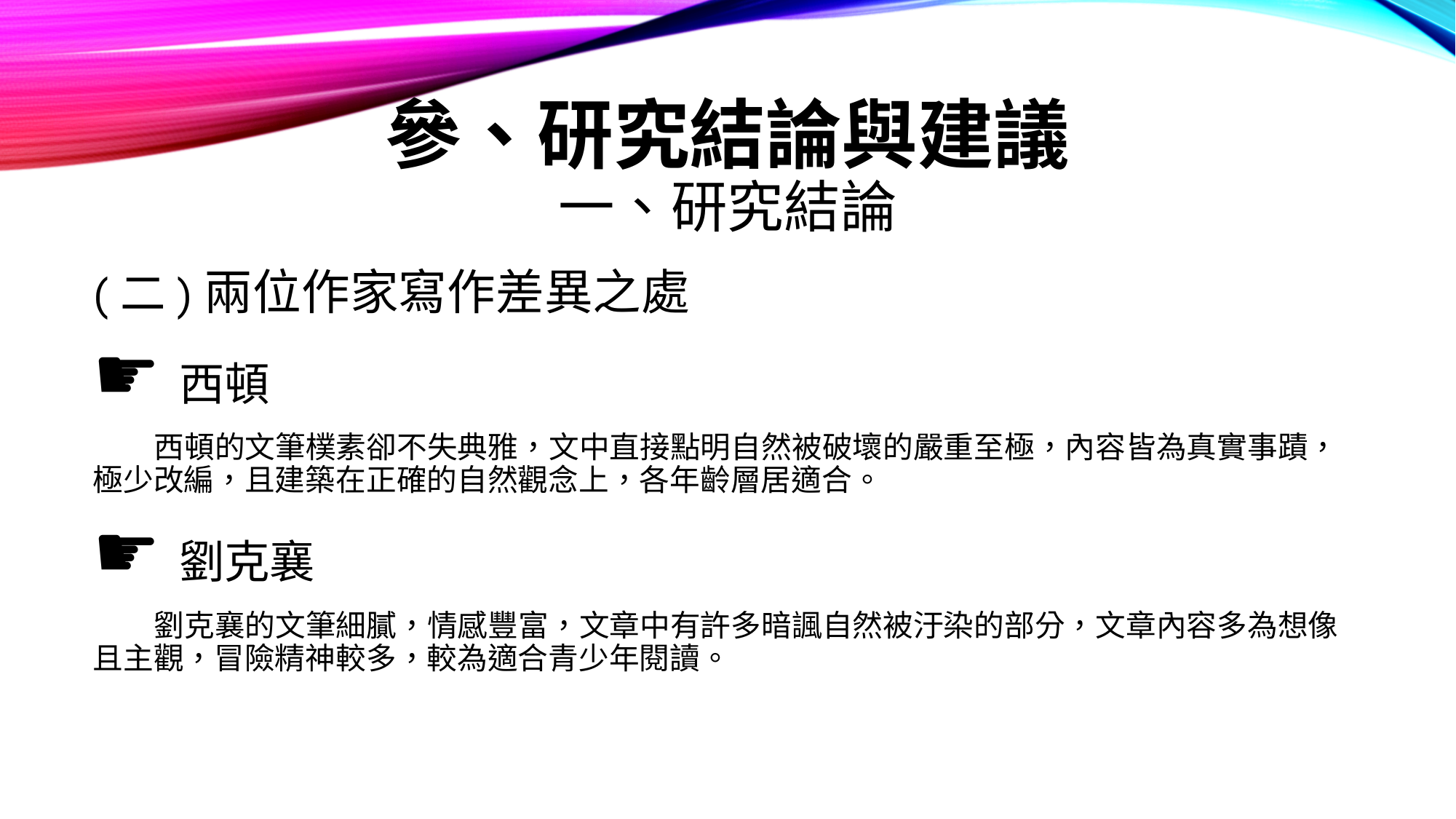

# 參、研究結論與建議 一、研究結論
(二)兩位作家寫作差異之處
☛西頓
        西頓的文筆樸素卻不失典雅，文中直接點明自然被破壞的嚴重至極，內容皆為真實事蹟，極少改編，且建築在正確的自然觀念上，各年齡層居適合。
☛劉克襄
        劉克襄的文筆細膩，情感豐富，文章中有許多暗諷自然被汙染的部分，文章內容多為想像且主觀，冒險精神較多，較為適合青少年閱讀。